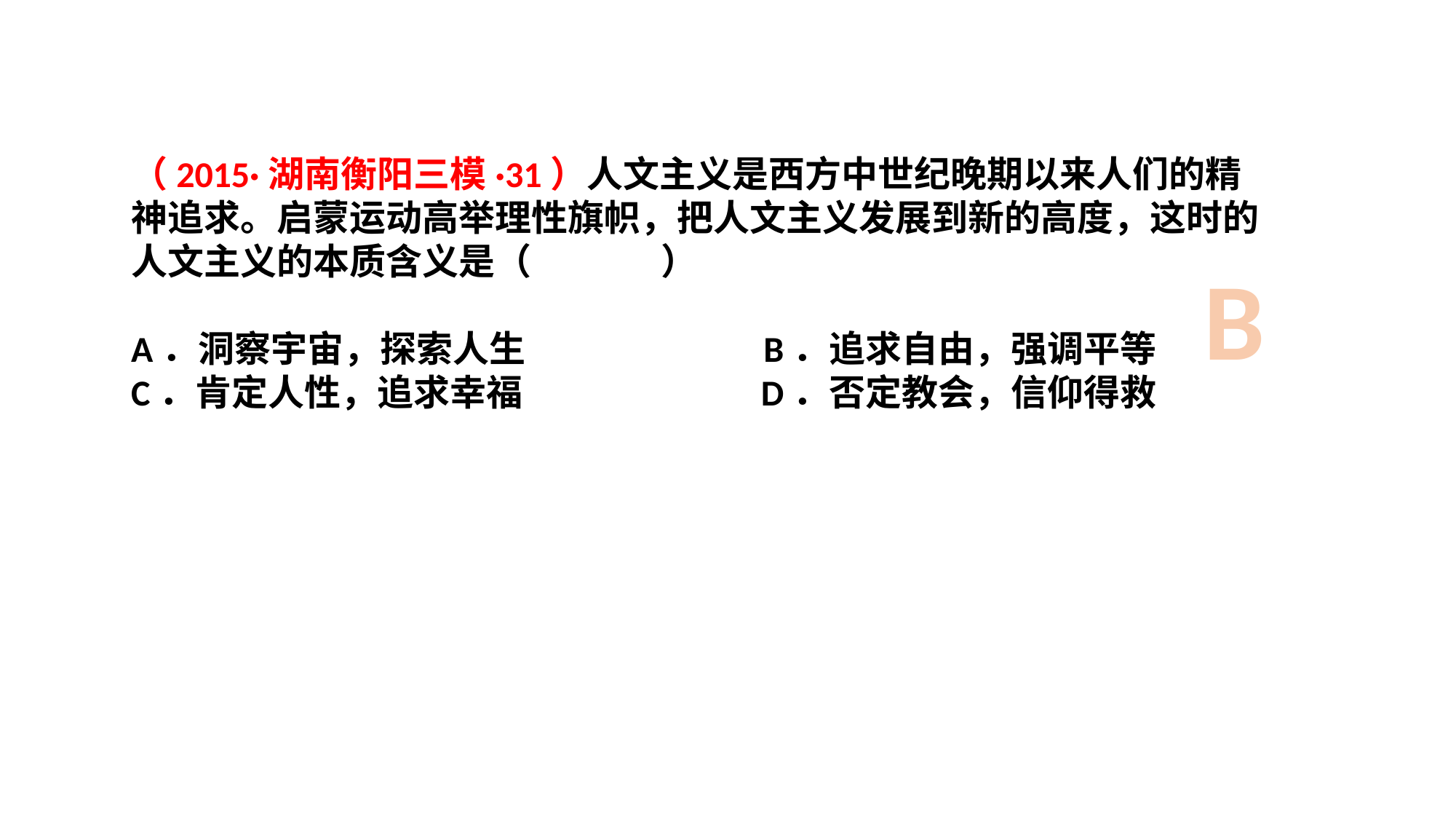

（2015·湖南衡阳三模·31）人文主义是西方中世纪晚期以来人们的精神追求。启蒙运动高举理性旗帜，把人文主义发展到新的高度，这时的人文主义的本质含义是（　　       ）

A．洞察宇宙，探索人生                            B．追求自由，强调平等
C．肯定人性，追求幸福                            D．否定教会，信仰得救

B